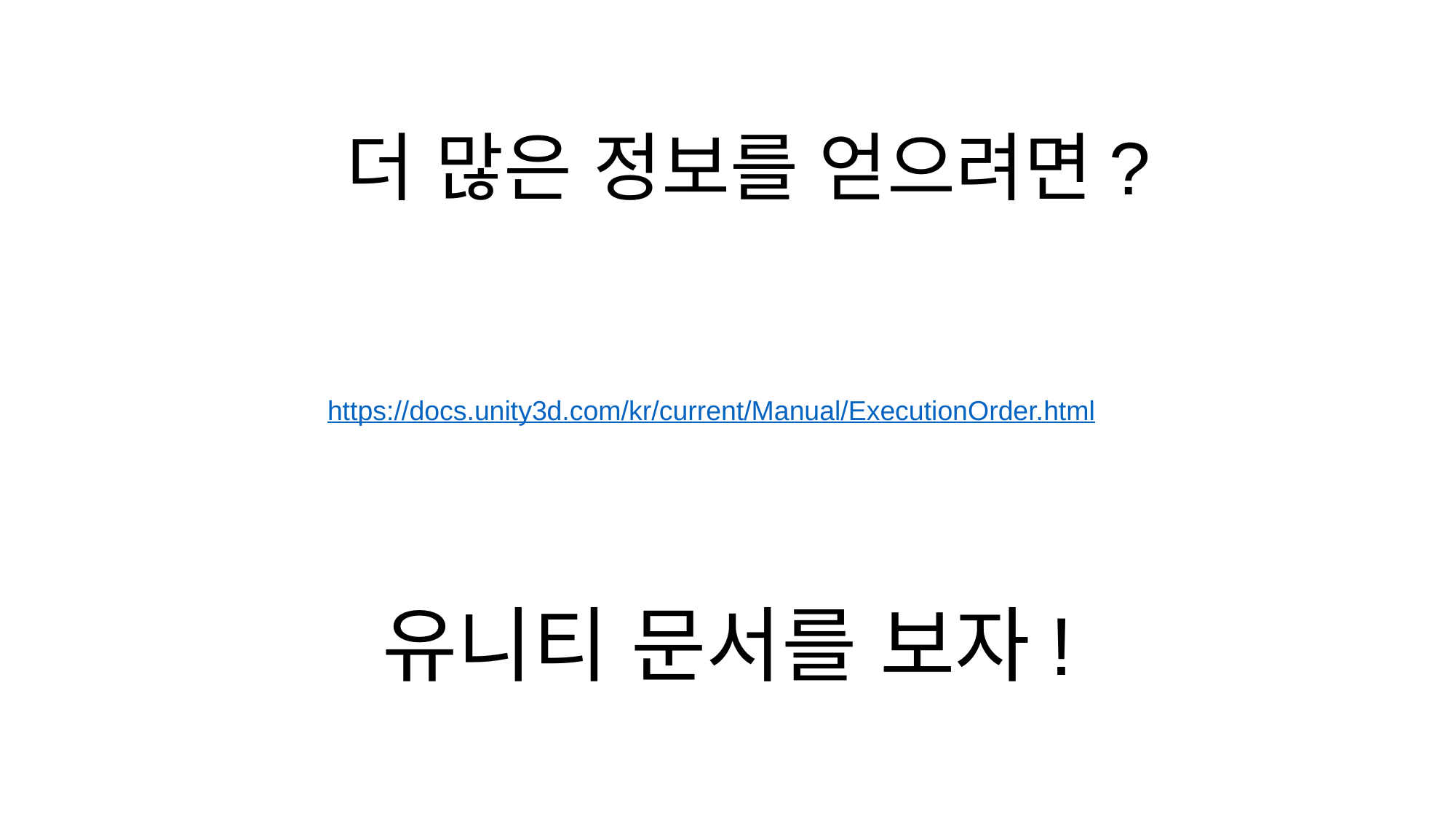

# 더 많은 정보를 얻으려면?
https://docs.unity3d.com/kr/current/Manual/ExecutionOrder.html
유니티 문서를 보자!